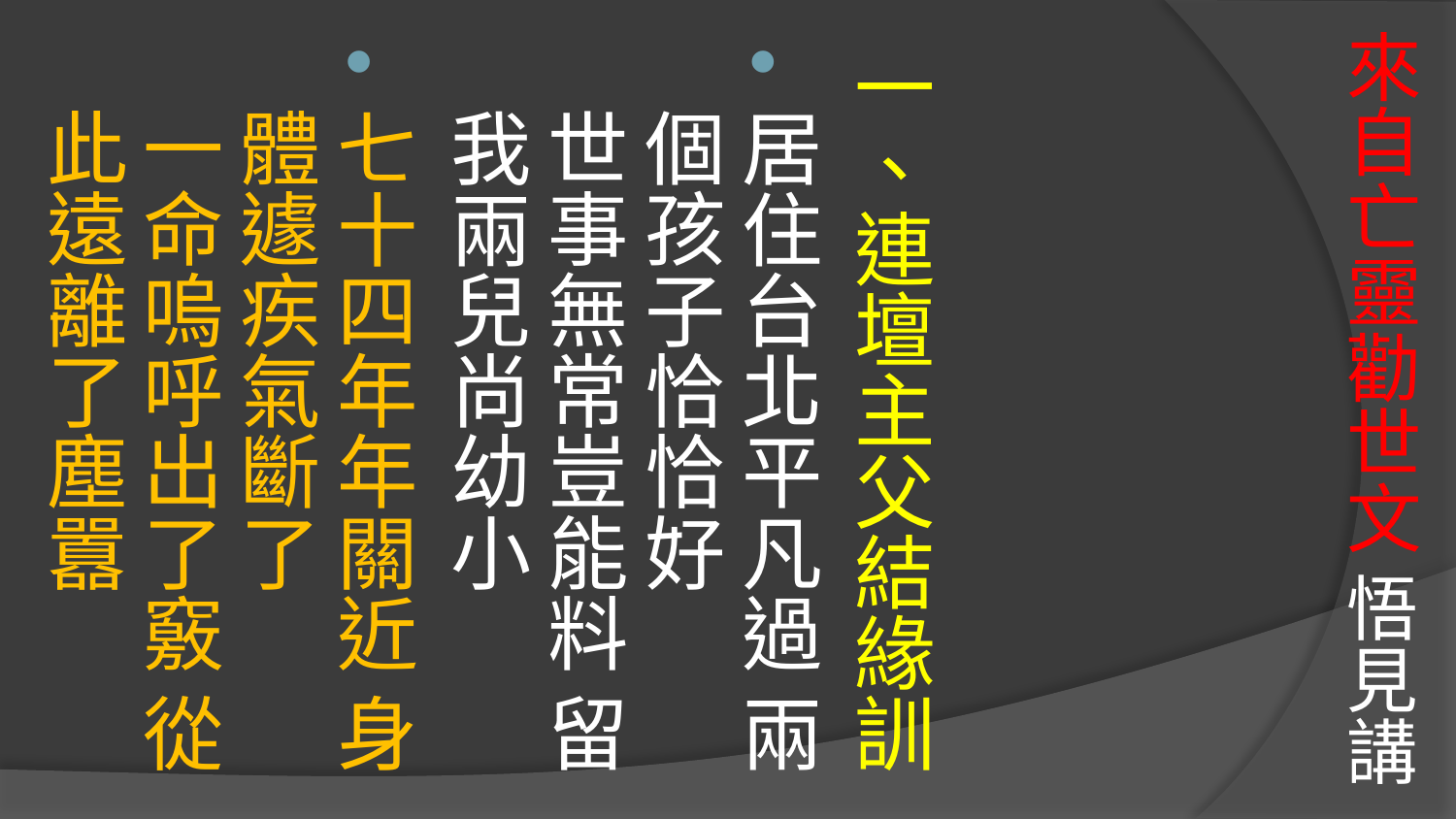

# 來自亡靈勸世文 悟見講
一、連壇主父結緣訓
居住台北平凡過 兩個孩子恰恰好 
世事無常豈能料 留我兩兒尚幼小
七十四年年關近 身體遽疾氣斷了 
一命嗚呼出了竅 從此遠離了塵囂